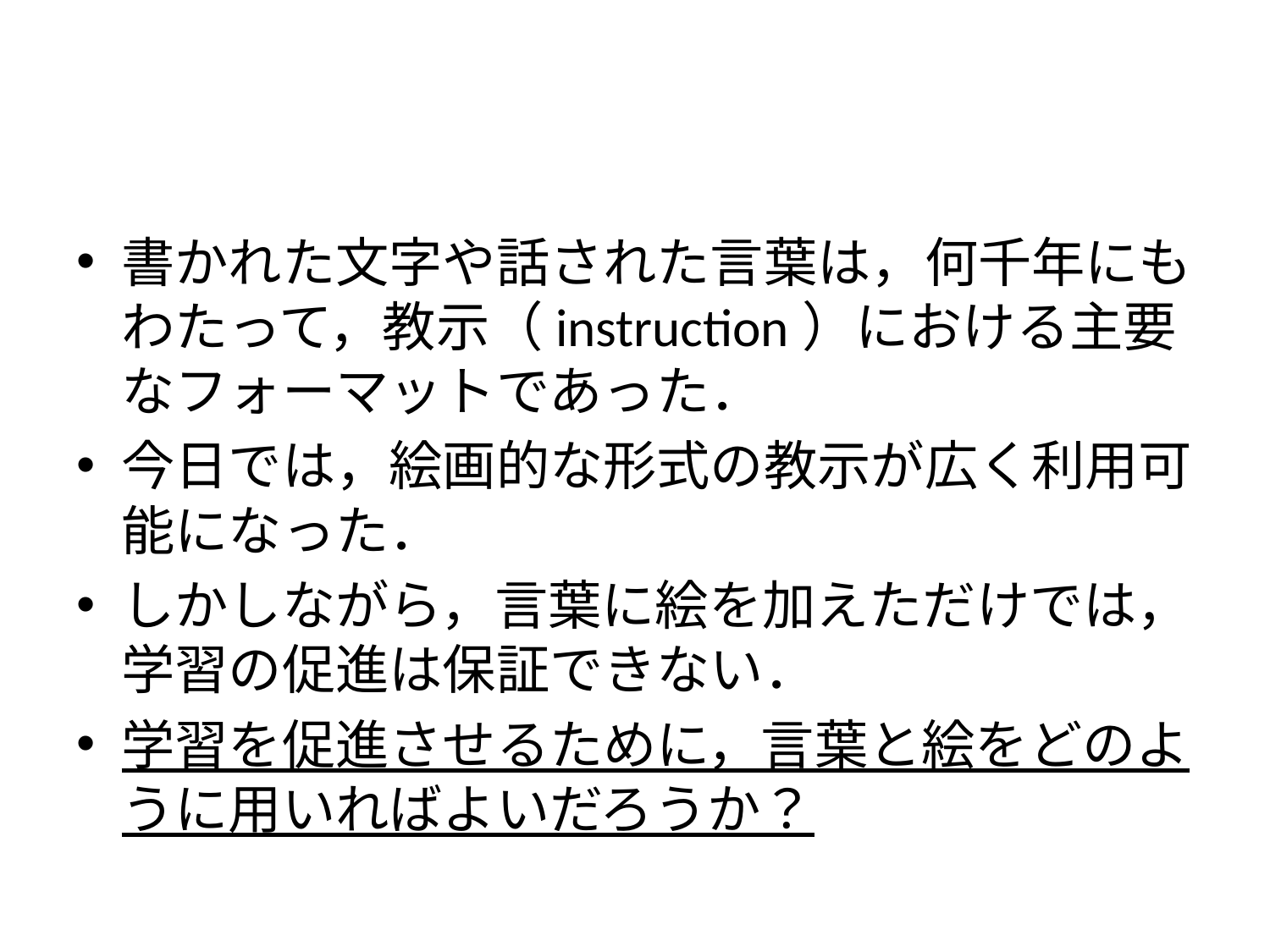

#
書かれた文字や話された言葉は，何千年にもわたって，教示（instruction）における主要なフォーマットであった．
今日では，絵画的な形式の教示が広く利用可能になった．
しかしながら，言葉に絵を加えただけでは，学習の促進は保証できない．
学習を促進させるために，言葉と絵をどのように用いればよいだろうか？